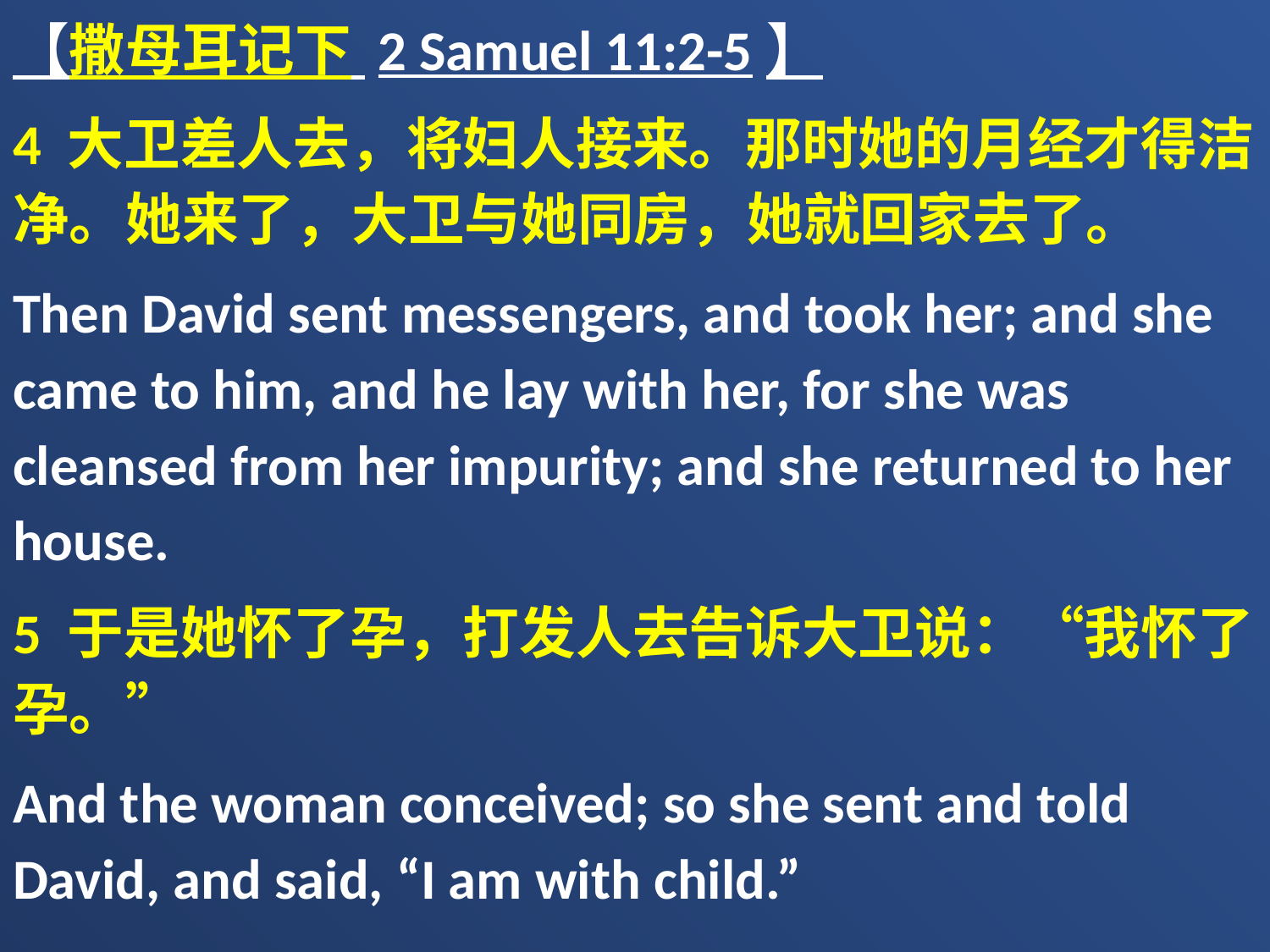

【撒母耳记下 2 Samuel 11:2-5】
4 大卫差人去，将妇人接来。那时她的月经才得洁净。她来了，大卫与她同房，她就回家去了。
Then David sent messengers, and took her; and she came to him, and he lay with her, for she was cleansed from her impurity; and she returned to her house.
5 于是她怀了孕，打发人去告诉大卫说：“我怀了孕。”
And the woman conceived; so she sent and told David, and said, “I am with child.”